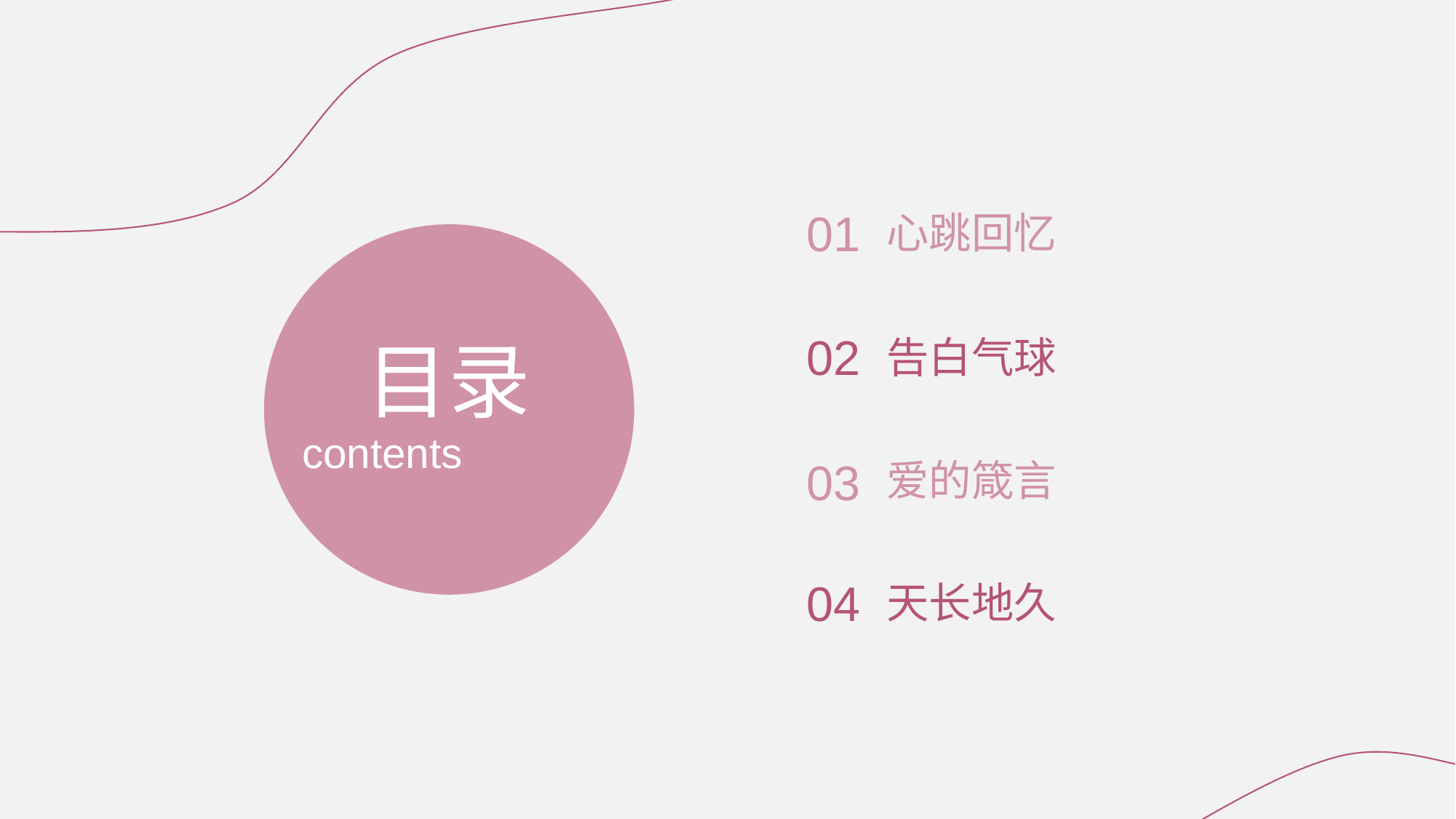

01
心跳回忆
02
告白气球
03
爱的箴言
04
天长地久

目录
contents